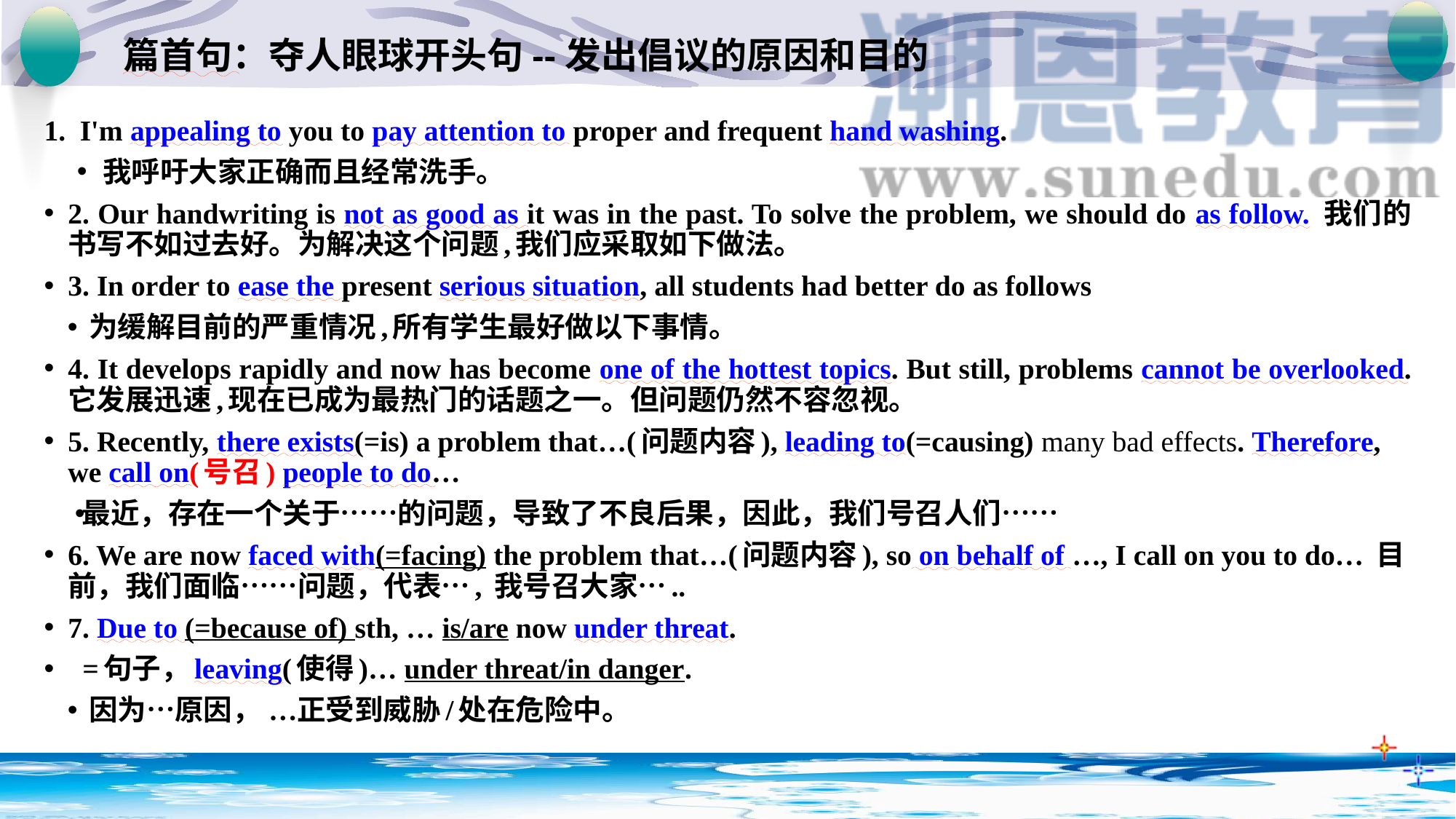

# 篇首句：夺人眼球开头句--发出倡议的原因和目的
I'm appealing to you to pay attention to proper and frequent hand washing.
我呼吁大家正确而且经常洗手。
2. Our handwriting is not as good as it was in the past. To solve the problem, we should do as follow. 我们的书写不如过去好。为解决这个问题,我们应采取如下做法。
3. In order to ease the present serious situation, all students had better do as follows
为缓解目前的严重情况,所有学生最好做以下事情。
4. It develops rapidly and now has become one of the hottest topics. But still, problems cannot be overlooked. 它发展迅速,现在已成为最热门的话题之一。但问题仍然不容忽视。
5. Recently, there exists(=is) a problem that…(问题内容), leading to(=causing) many bad effects. Therefore, we call on(号召) people to do…
最近，存在一个关于……的问题，导致了不良后果，因此，我们号召人们……
6. We are now faced with(=facing) the problem that…(问题内容), so on behalf of …, I call on you to do… 目前，我们面临……问题，代表…, 我号召大家…..
7. Due to (=because of) sth, … is/are now under threat.
  =句子，leaving(使得)… under threat/in danger.
因为…原因， …正受到威胁/处在危险中。